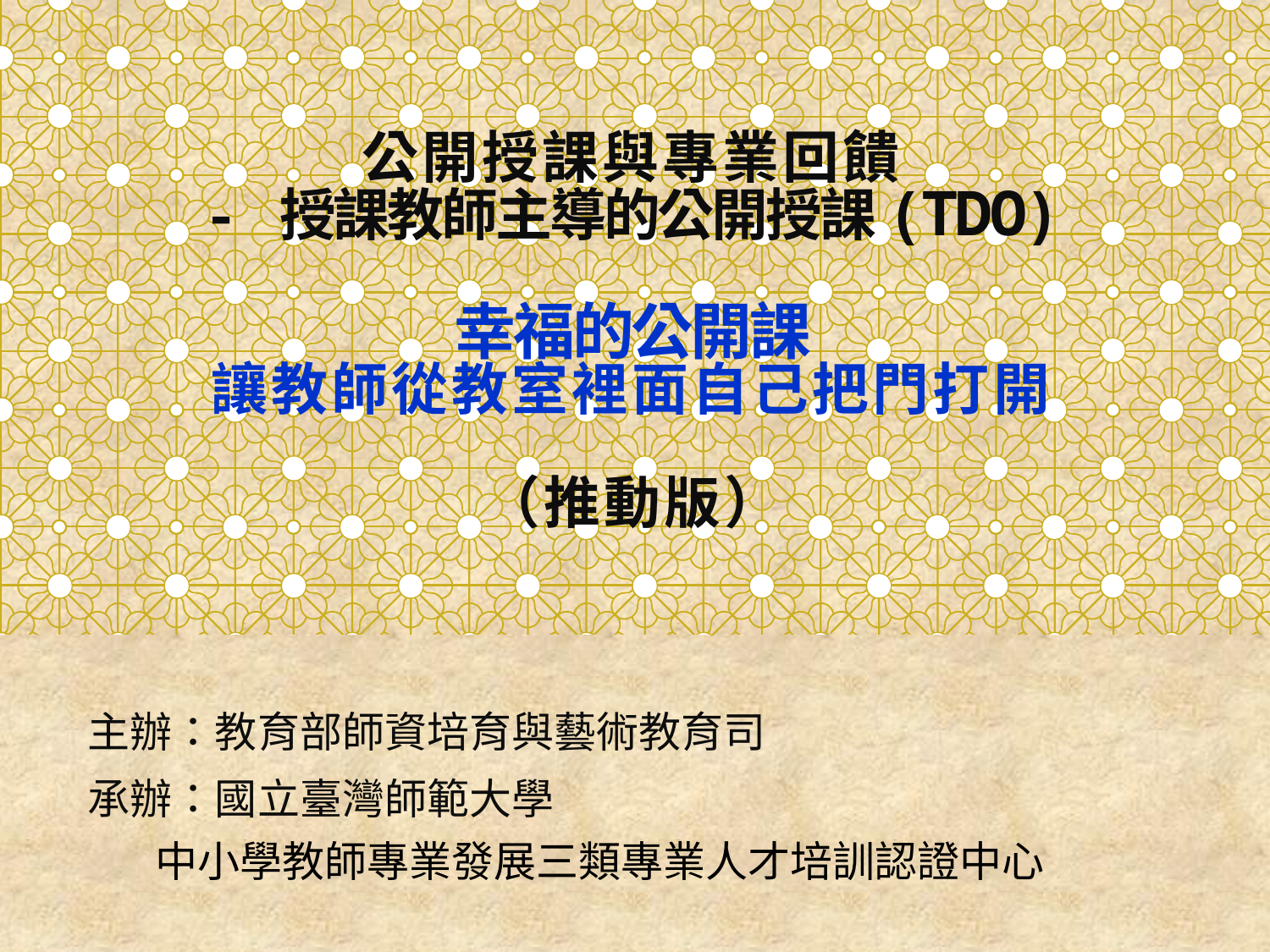

# 公開授課與專業回饋 - 授課教師主導的公開授課(TDO) 幸福的公開課 讓教師從教室裡面自己把門打開 （推動版）
主辦：教育部師資培育與藝術教育司
承辦：國立臺灣師範大學
      中小學教師專業發展三類專業人才培訓認證中心